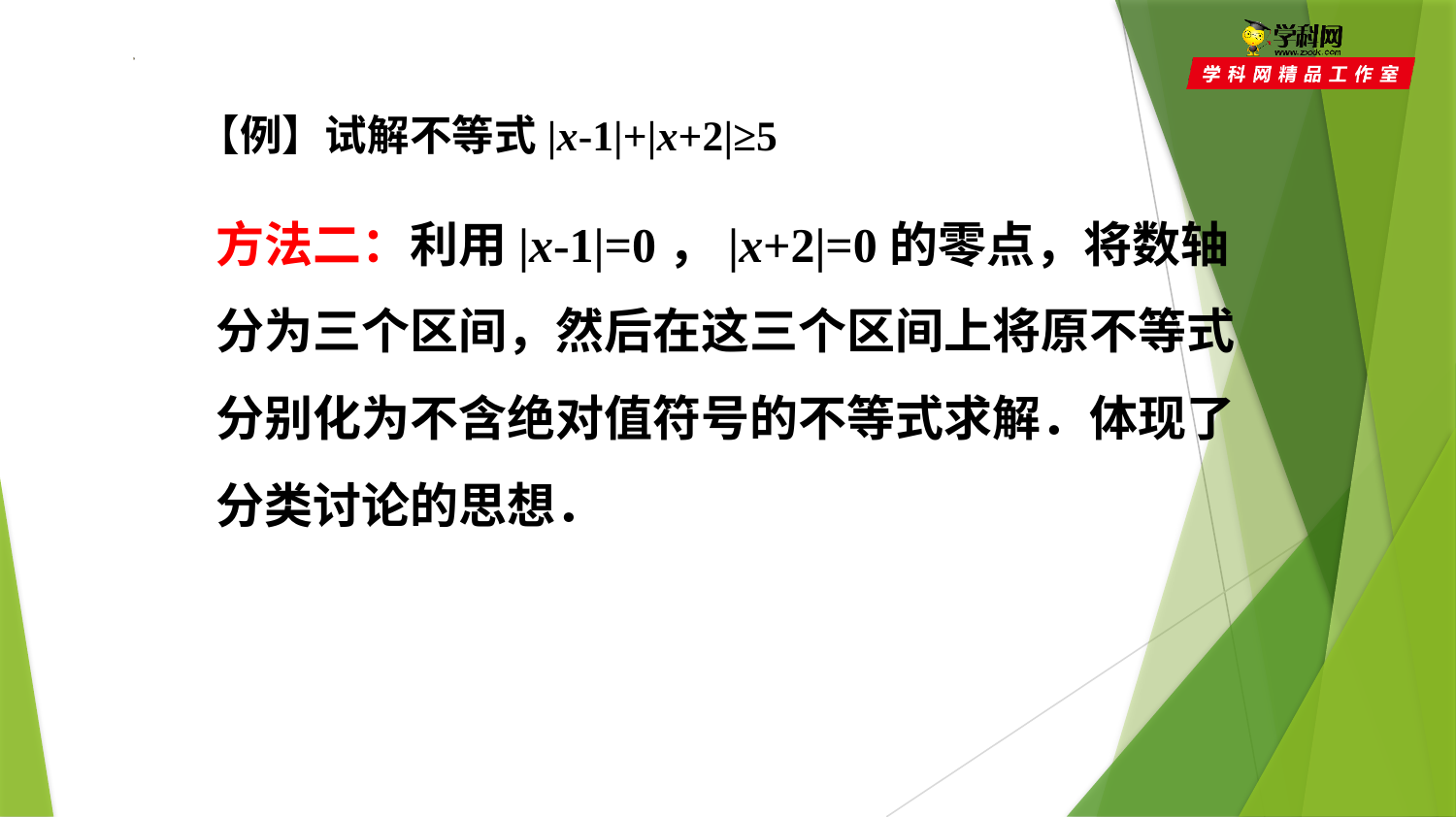

【例】试解不等式|x-1|+|x+2|≥5
方法二：利用|x-1|=0，|x+2|=0的零点，将数轴分为三个区间，然后在这三个区间上将原不等式分别化为不含绝对值符号的不等式求解．体现了分类讨论的思想．